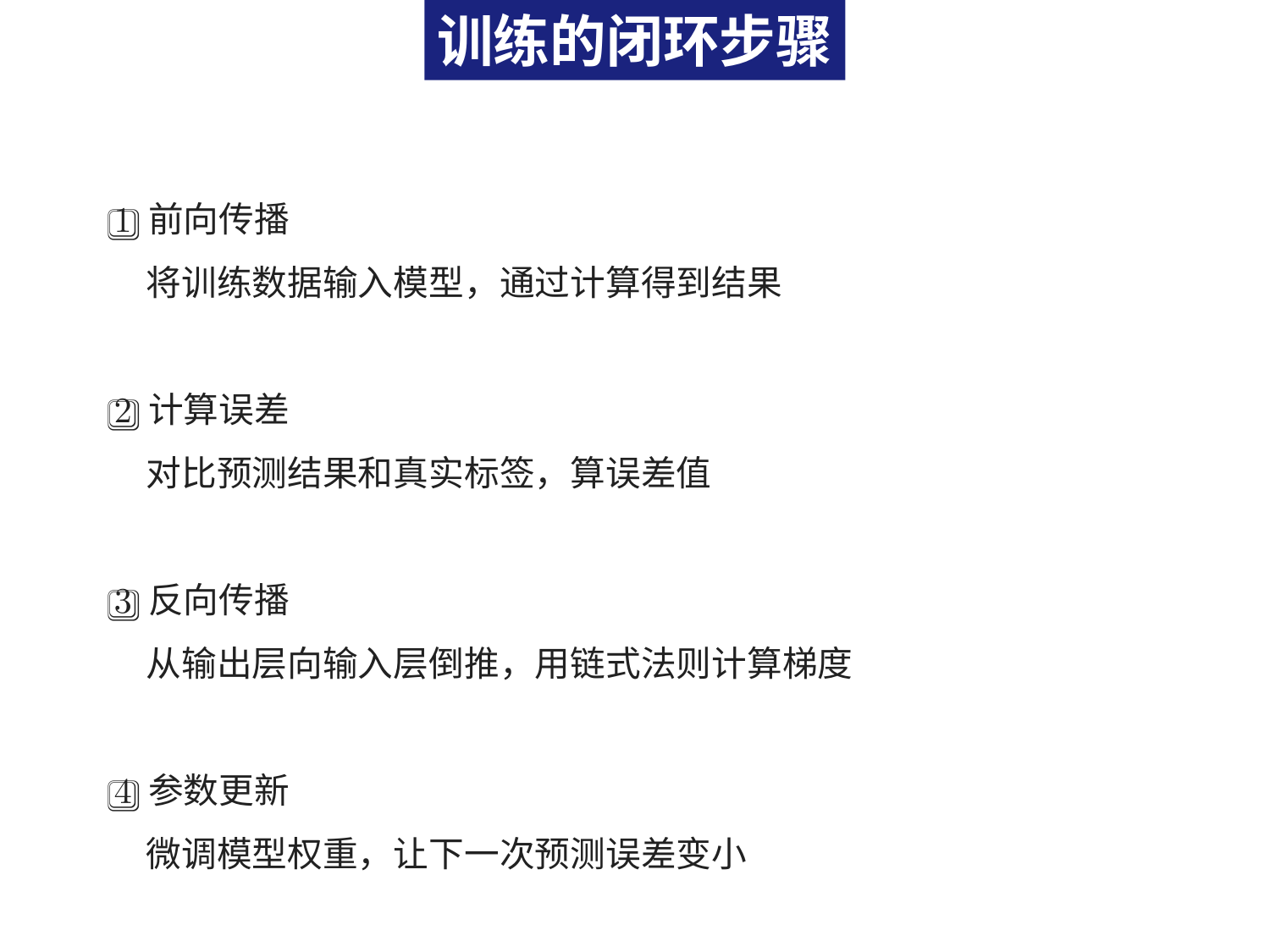

训练的闭环步骤
1️⃣ 前向传播
   将训练数据输入模型，通过计算得到结果

2️⃣ 计算误差
   对比预测结果和真实标签，算误差值

3️⃣ 反向传播
   从输出层向输入层倒推，用链式法则计算梯度

4️⃣ 参数更新
   微调模型权重，让下一次预测误差变小